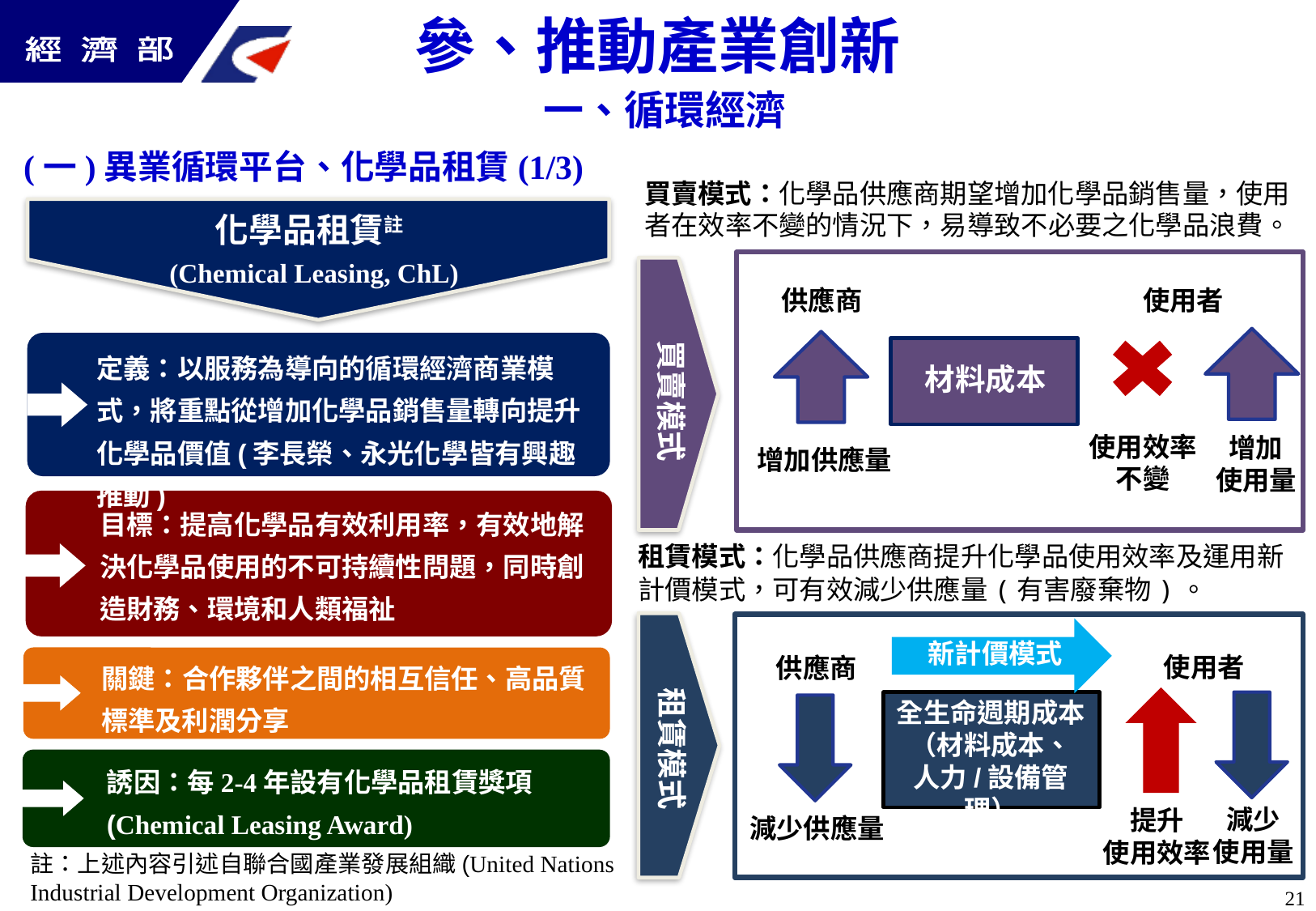

參、推動產業創新
一、循環經濟
(一)異業循環平台、化學品租賃(1/3)
買賣模式：化學品供應商期望增加化學品銷售量，使用者在效率不變的情況下，易導致不必要之化學品浪費。
化學品租賃註
 (Chemical Leasing, ChL)

供應商
使用者
買賣模式

材料成本
使用效率
不變
增加
使用量
增加供應量

定義：以服務為導向的循環經濟商業模式，將重點從增加化學品銷售量轉向提升化學品價值(李長榮、永光化學皆有興趣推動)

目標：提高化學品有效利用率，有效地解決化學品使用的不可持續性問題，同時創造財務、環境和人類福祉

關鍵：合作夥伴之間的相互信任、高品質標準及利潤分享

誘因：每2-4年設有化學品租賃獎項(Chemical Leasing Award)

租賃模式：化學品供應商提升化學品使用效率及運用新計價模式，可有效減少供應量(有害廢棄物)。

使用者
供應商
租賃模式
租賃模式

全生命週期成本
（材料成本、
人力/設備管理）

減少
使用量
提升
使用效率
減少供應量

新計價模式
註：上述內容引述自聯合國產業發展組織(United Nations Industrial Development Organization)